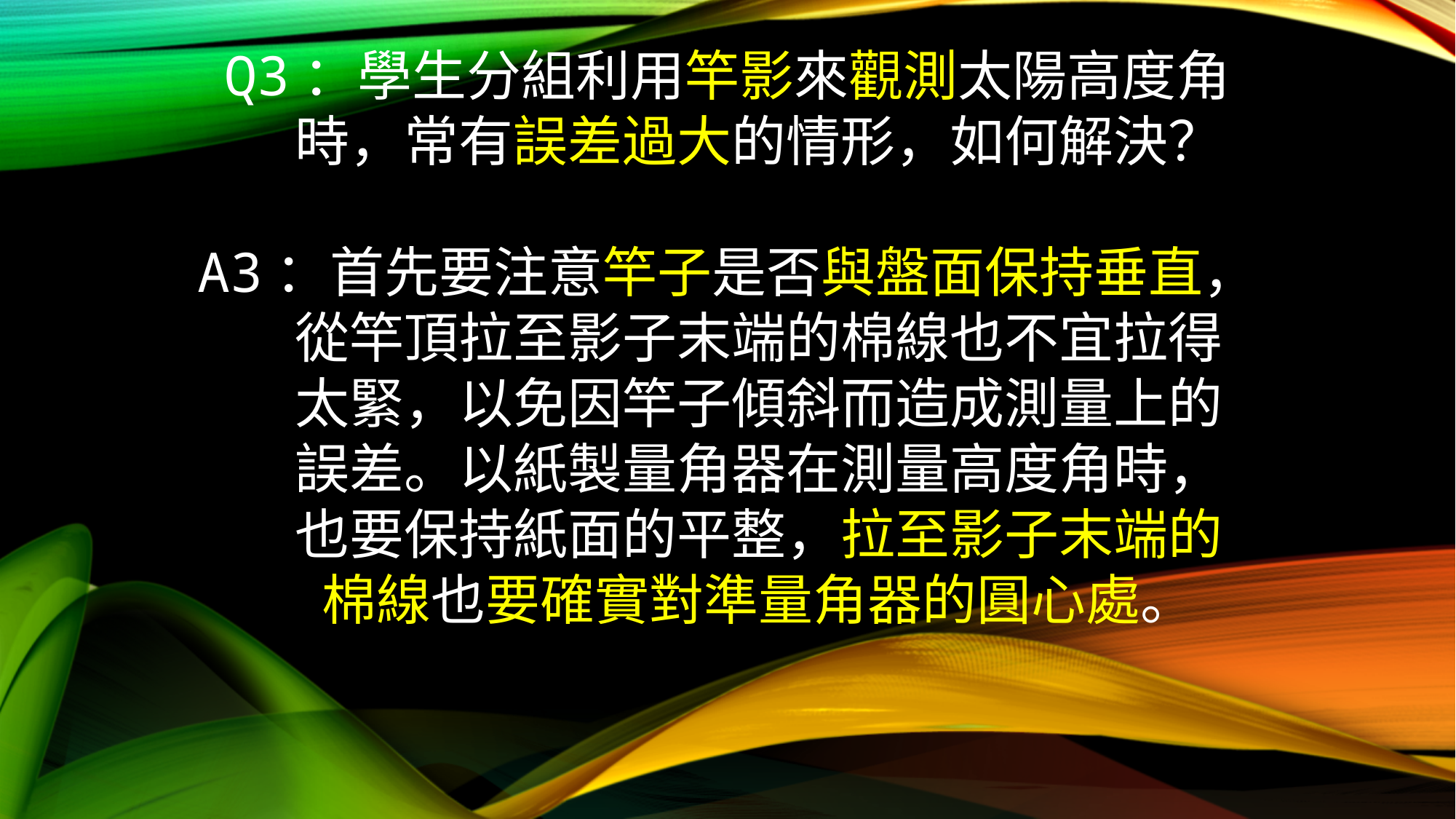

Q3：學生分組利用竿影來觀測太陽高度角
    時，常有誤差過大的情形，如何解決？

A3：首先要注意竿子是否與盤面保持垂直，
    從竿頂拉至影子末端的棉線也不宜拉得
    太緊，以免因竿子傾斜而造成測量上的
    誤差。以紙製量角器在測量高度角時，
    也要保持紙面的平整，拉至影子末端的
    棉線也要確實對準量角器的圓心處。
#